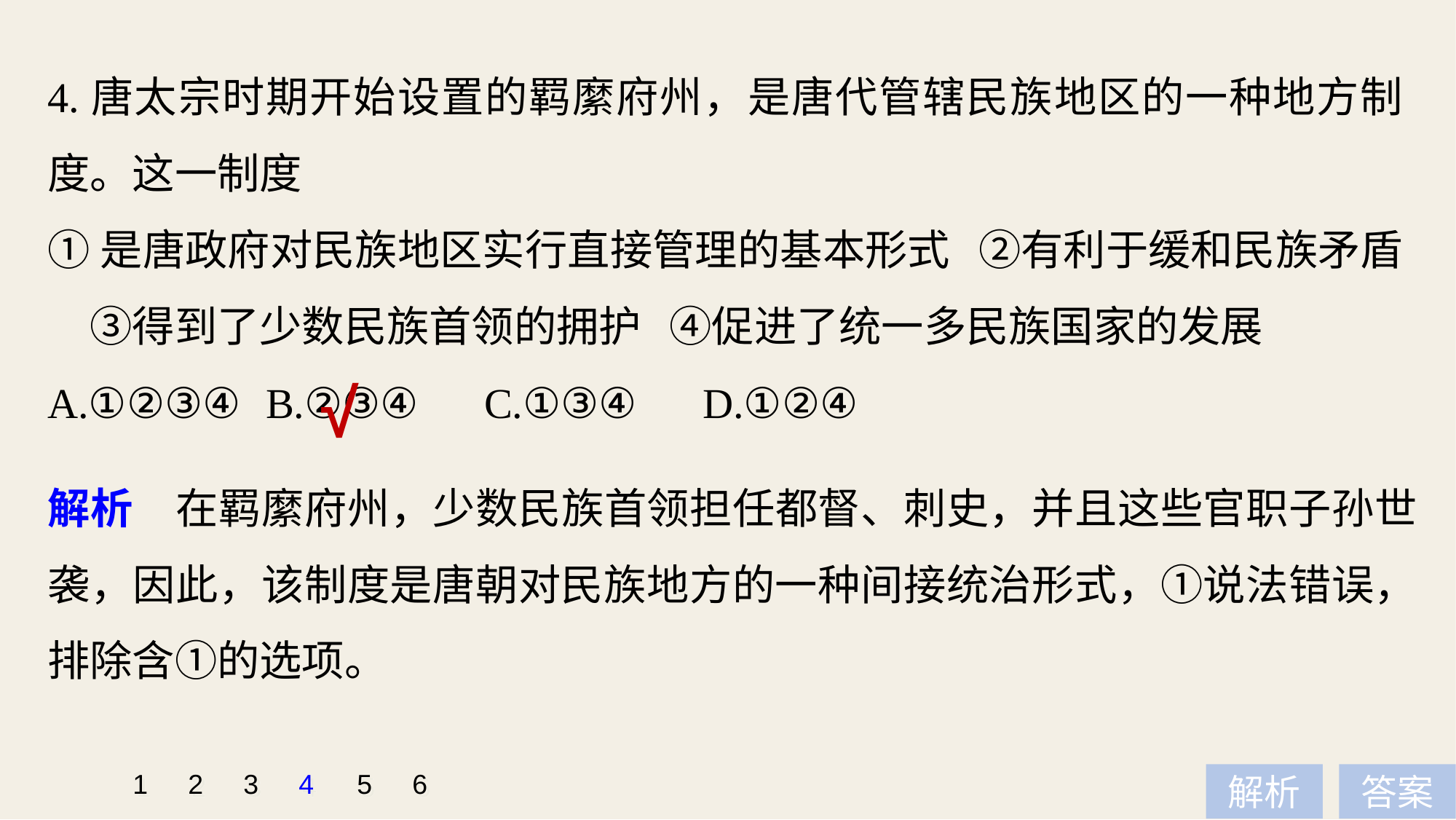

4.唐太宗时期开始设置的羁縻府州，是唐代管辖民族地区的一种地方制度。这一制度
①是唐政府对民族地区实行直接管理的基本形式   ②有利于缓和民族矛盾　③得到了少数民族首领的拥护   ④促进了统一多民族国家的发展
A.①②③④  	B.②③④  	C.①③④  	D.①②④
√
解析　在羁縻府州，少数民族首领担任都督、刺史，并且这些官职子孙世袭，因此，该制度是唐朝对民族地方的一种间接统治形式，①说法错误，排除含①的选项。
1
2
3
4
5
6
解析
答案